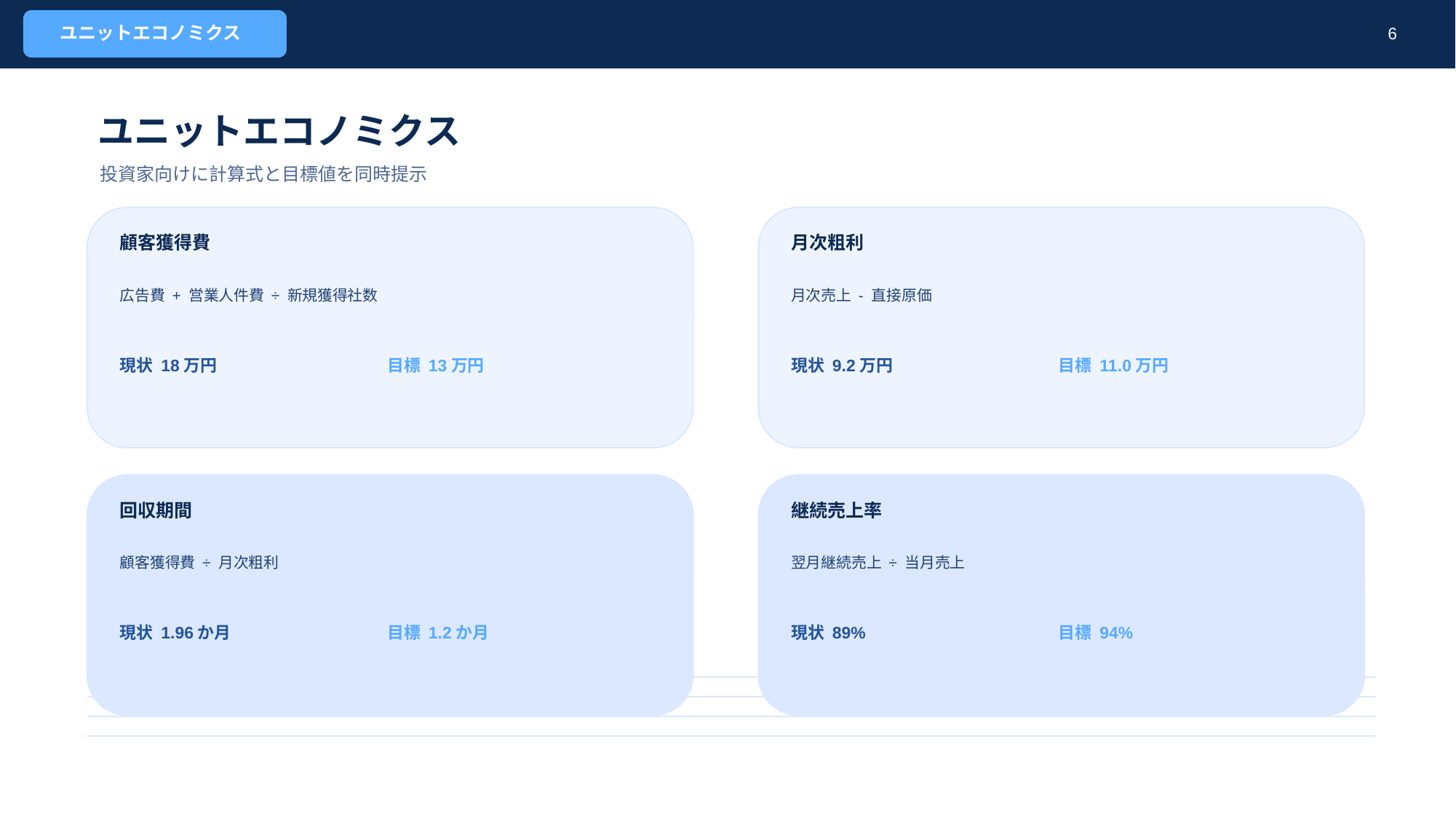

ユニットエコノミクス
6
ユニットエコノミクス
投資家向けに計算式と目標値を同時提示

顧客獲得費
月次粗利
広告費 + 営業人件費 ÷ 新規獲得社数
月次売上 - 直接原価
現状 18万円
目標 13万円
現状 9.2万円
目標 11.0万円

回収期間
継続売上率
顧客獲得費 ÷ 月次粗利
翌月継続売上 ÷ 当月売上
現状 1.96か月
目標 1.2か月
現状 89%
目標 94%